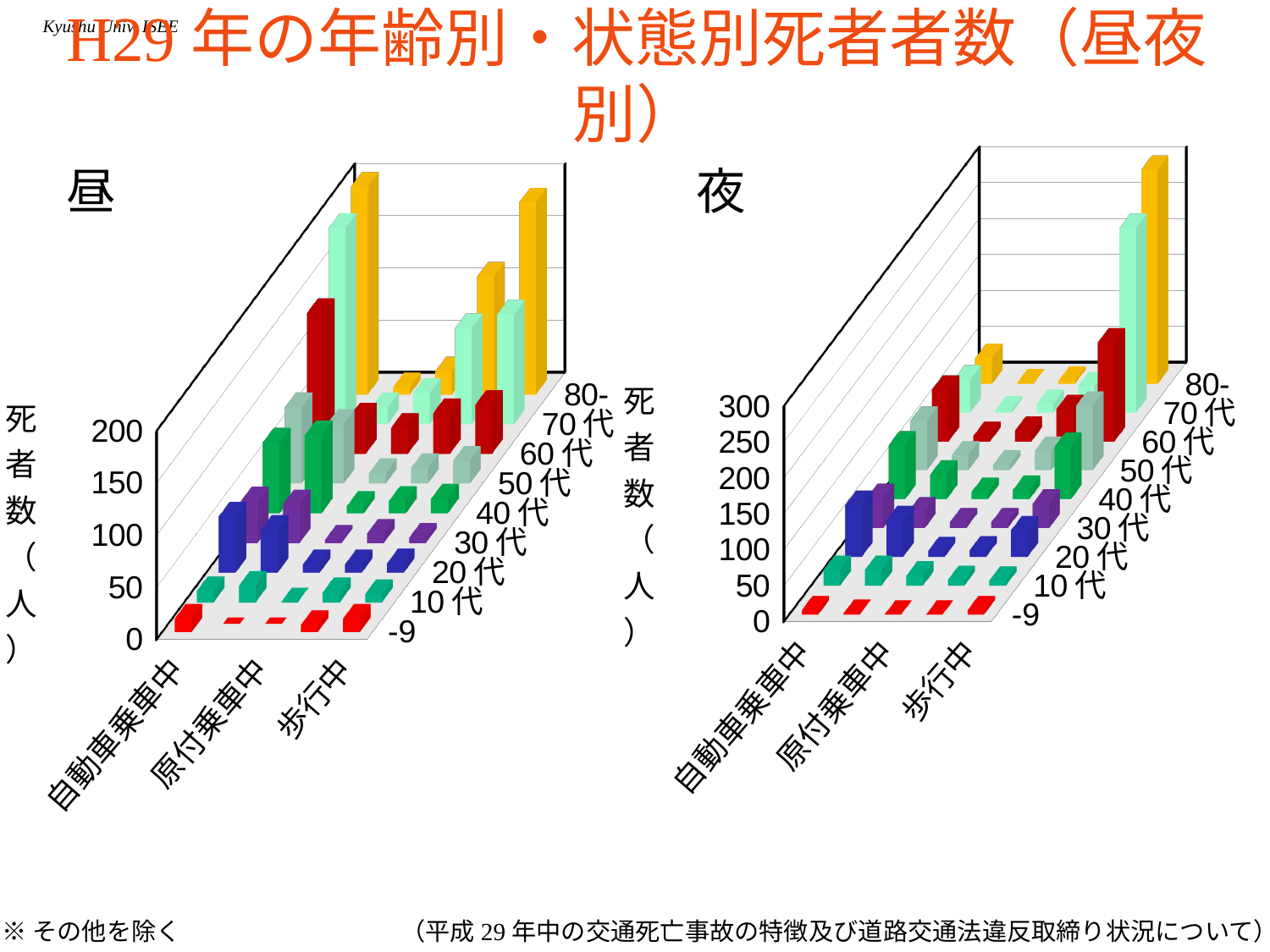

# H29年の年齢別・状態別死者者数（昼夜別）

[unsupported chart]

[unsupported chart]

昼
夜
※その他を除く
（平成29年中の交通死亡事故の特徴及び道路交通法違反取締り状況について）